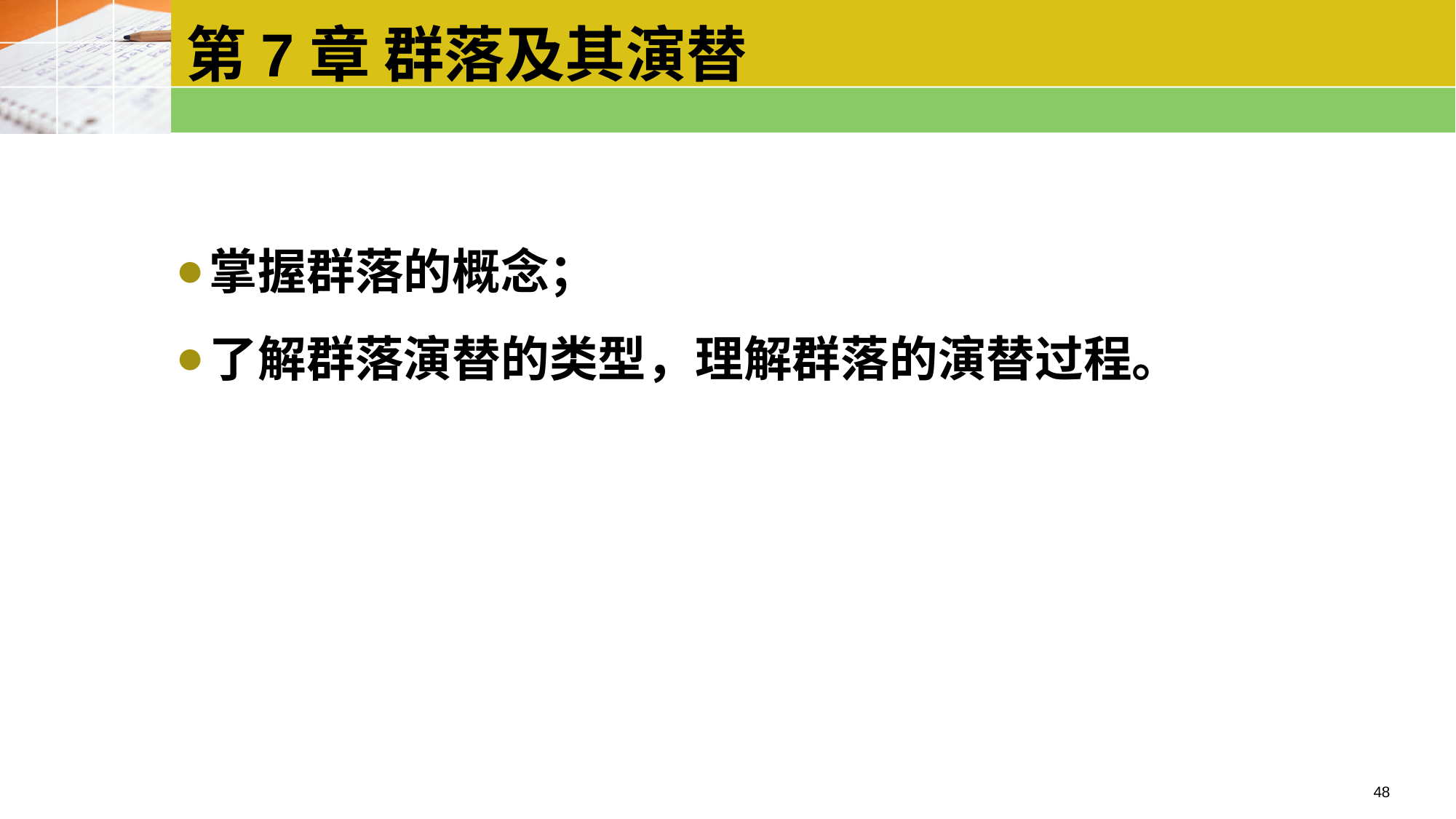

第7章 群落及其演替
掌握群落的概念；
了解群落演替的类型，理解群落的演替过程。
48